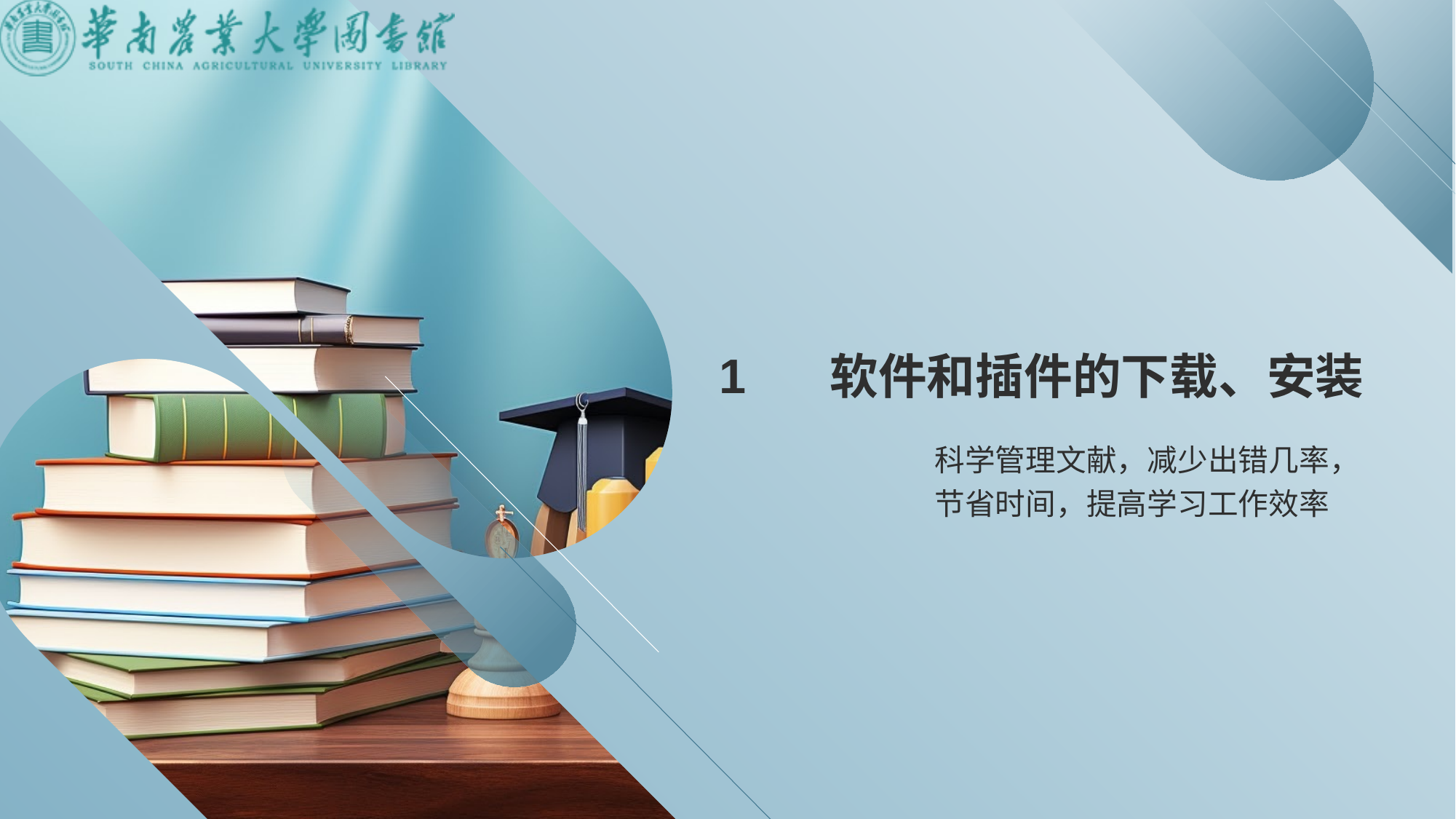

# 软件和插件的下载、安装
1
科学管理文献，减少出错几率，节省时间，提高学习工作效率